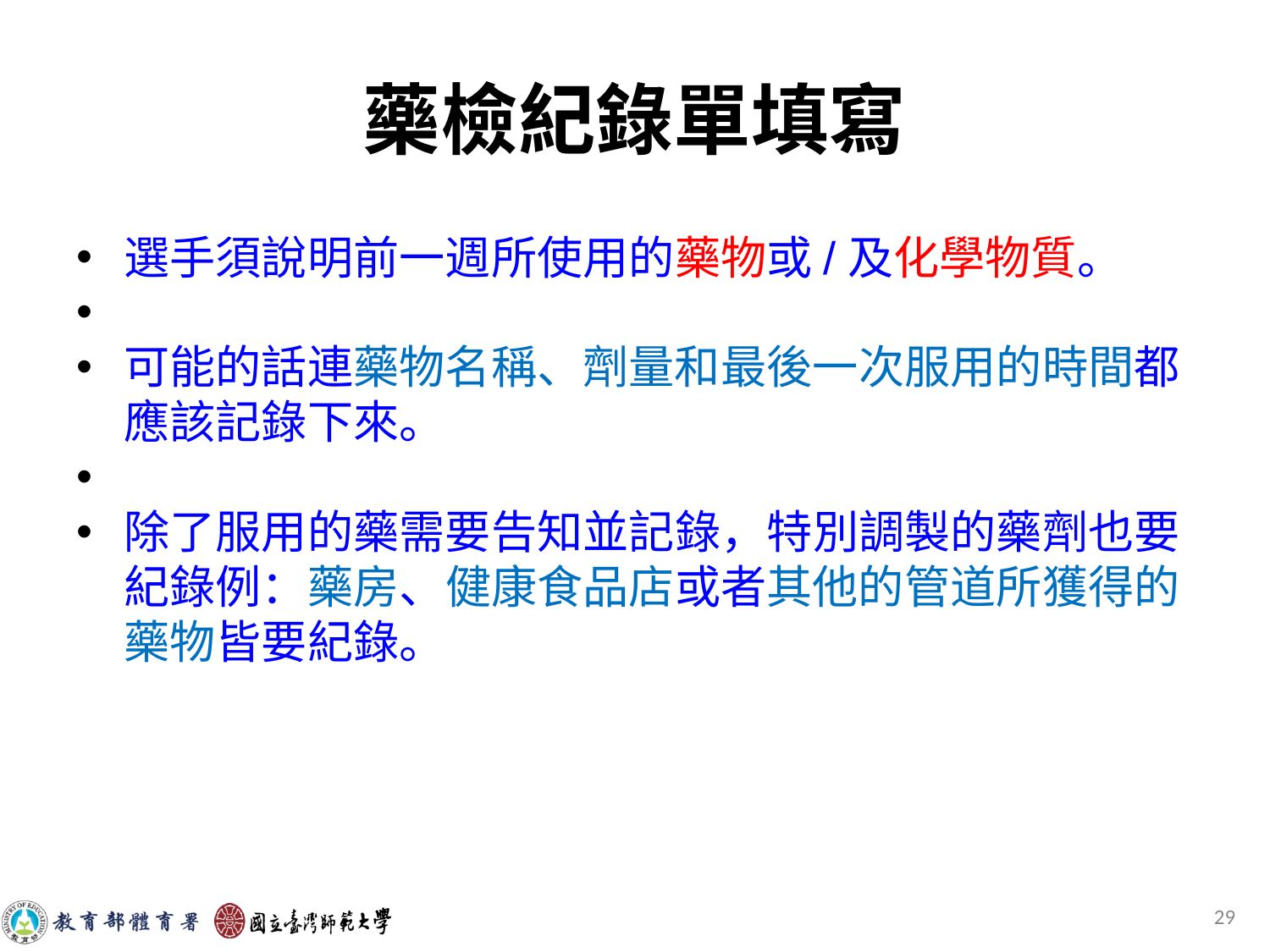

藥檢紀錄單填寫
選手須說明前一週所使用的藥物或/及化學物質。

可能的話連藥物名稱、劑量和最後一次服用的時間都應該記錄下來。

除了服用的藥需要告知並記錄，特別調製的藥劑也要紀錄例：藥房、健康食品店或者其他的管道所獲得的藥物皆要紀錄。
29